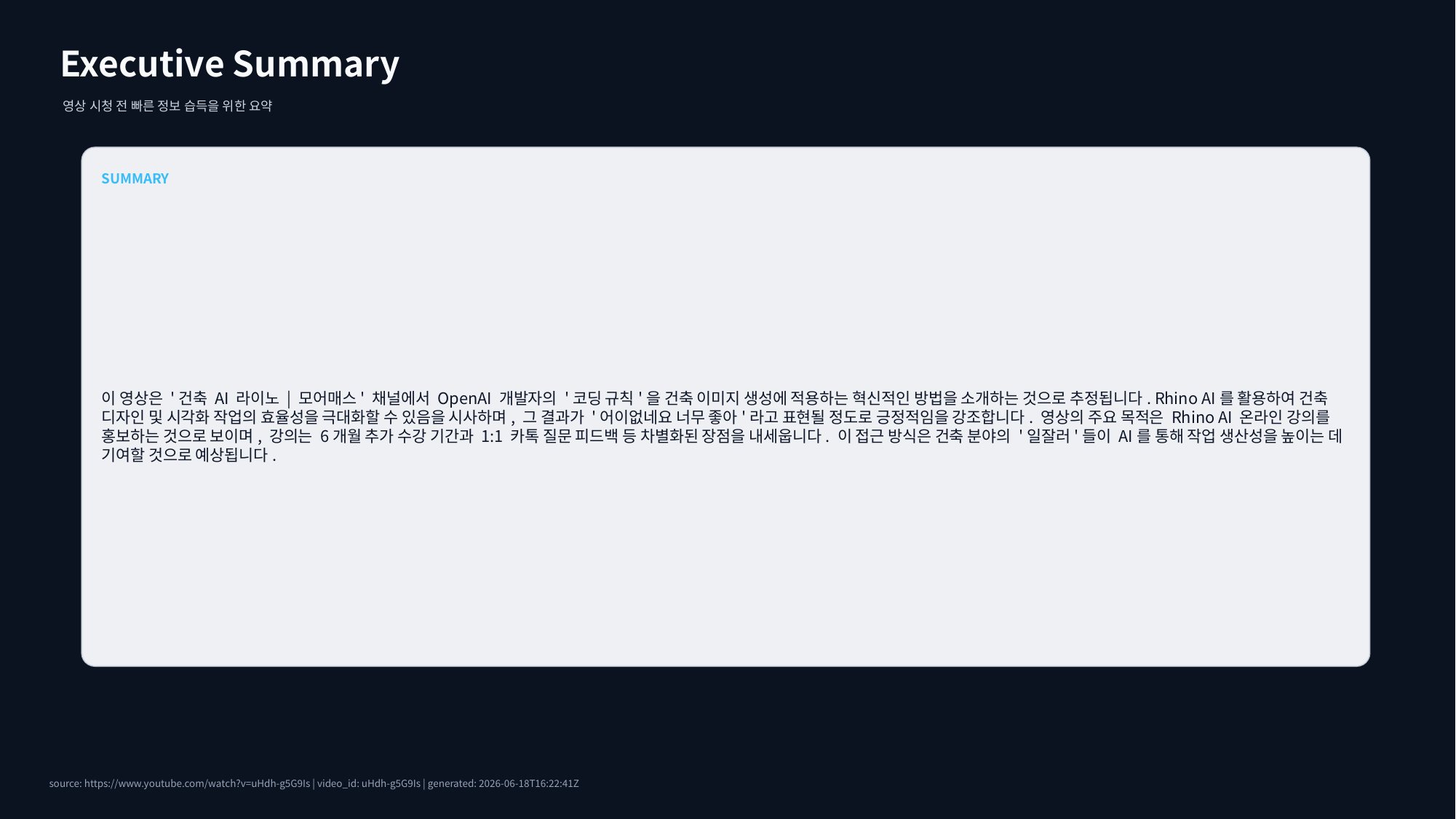

Executive Summary
영상 시청 전 빠른 정보 습득을 위한 요약

SUMMARY
이 영상은 '건축 AI 라이노 | 모어매스' 채널에서 OpenAI 개발자의 '코딩 규칙'을 건축 이미지 생성에 적용하는 혁신적인 방법을 소개하는 것으로 추정됩니다. Rhino AI를 활용하여 건축 디자인 및 시각화 작업의 효율성을 극대화할 수 있음을 시사하며, 그 결과가 '어이없네요 너무 좋아'라고 표현될 정도로 긍정적임을 강조합니다. 영상의 주요 목적은 Rhino AI 온라인 강의를 홍보하는 것으로 보이며, 강의는 6개월 추가 수강 기간과 1:1 카톡 질문 피드백 등 차별화된 장점을 내세웁니다. 이 접근 방식은 건축 분야의 '일잘러'들이 AI를 통해 작업 생산성을 높이는 데 기여할 것으로 예상됩니다.
source: https://www.youtube.com/watch?v=uHdh-g5G9Is | video_id: uHdh-g5G9Is | generated: 2026-06-18T16:22:41Z